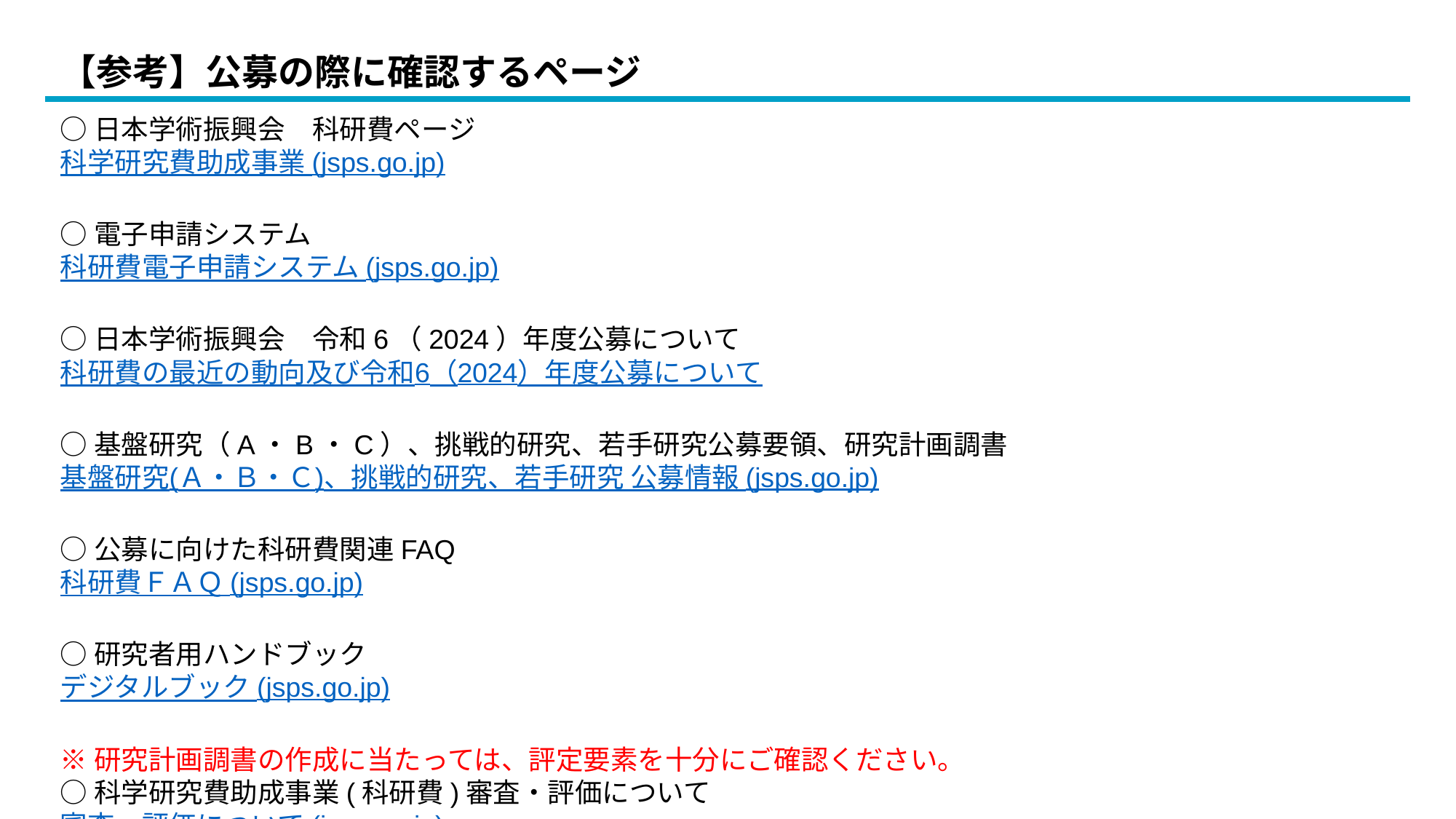

【参考】公募の際に確認するページ
○日本学術振興会　科研費ページ
科学研究費助成事業 (jsps.go.jp)

○電子申請システム
科研費電子申請システム (jsps.go.jp)

○日本学術振興会　令和6（2024）年度公募について
科研費の最近の動向及び令和6（2024）年度公募について

○基盤研究（A・B・C）、挑戦的研究、若手研究公募要領、研究計画調書
基盤研究(Ａ・Ｂ・Ｃ)、挑戦的研究、若手研究 公募情報 (jsps.go.jp)

○公募に向けた科研費関連FAQ
科研費ＦＡＱ (jsps.go.jp)

○研究者用ハンドブック
デジタルブック (jsps.go.jp)

※研究計画調書の作成に当たっては、評定要素を十分にご確認ください。
○科学研究費助成事業(科研費)審査・評価について
審査・評価について (jsps.go.jp)